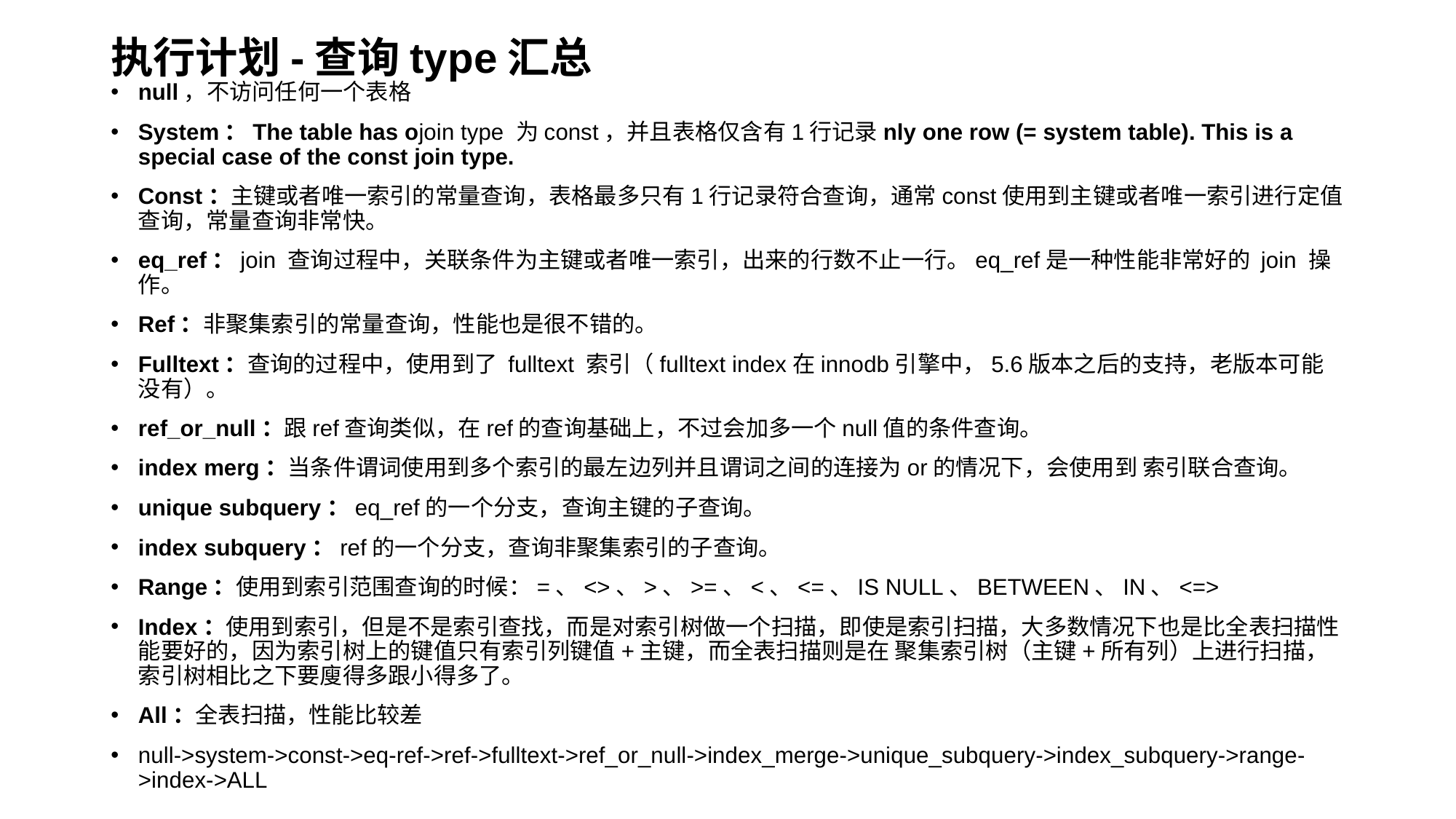

# 执行计划-查询type汇总
null，不访问任何一个表格
System：The table has ojoin type 为const，并且表格仅含有1行记录nly one row (= system table). This is a special case of the const join type.
Const：主键或者唯一索引的常量查询，表格最多只有1行记录符合查询，通常const使用到主键或者唯一索引进行定值查询，常量查询非常快。
eq_ref：join 查询过程中，关联条件为主键或者唯一索引，出来的行数不止一行。eq_ref是一种性能非常好的 join 操作。
Ref：非聚集索引的常量查询，性能也是很不错的。
Fulltext：查询的过程中，使用到了 fulltext 索引（fulltext index在innodb引擎中，5.6版本之后的支持，老版本可能没有）。
ref_or_null：跟ref查询类似，在ref的查询基础上，不过会加多一个null值的条件查询。
index merg：当条件谓词使用到多个索引的最左边列并且谓词之间的连接为or的情况下，会使用到 索引联合查询。
unique subquery：eq_ref的一个分支，查询主键的子查询。
index subquery：ref的一个分支，查询非聚集索引的子查询。
Range：使用到索引范围查询的时候：=、<>、>、>=、<、<=、IS NULL、BETWEEN、IN、<=>
Index：使用到索引，但是不是索引查找，而是对索引树做一个扫描，即使是索引扫描，大多数情况下也是比全表扫描性能要好的，因为索引树上的键值只有索引列键值+主键，而全表扫描则是在 聚集索引树（主键+所有列）上进行扫描，索引树相比之下要廋得多跟小得多了。
All：全表扫描，性能比较差
null->system->const->eq-ref->ref->fulltext->ref_or_null->index_merge->unique_subquery->index_subquery->range->index->ALL